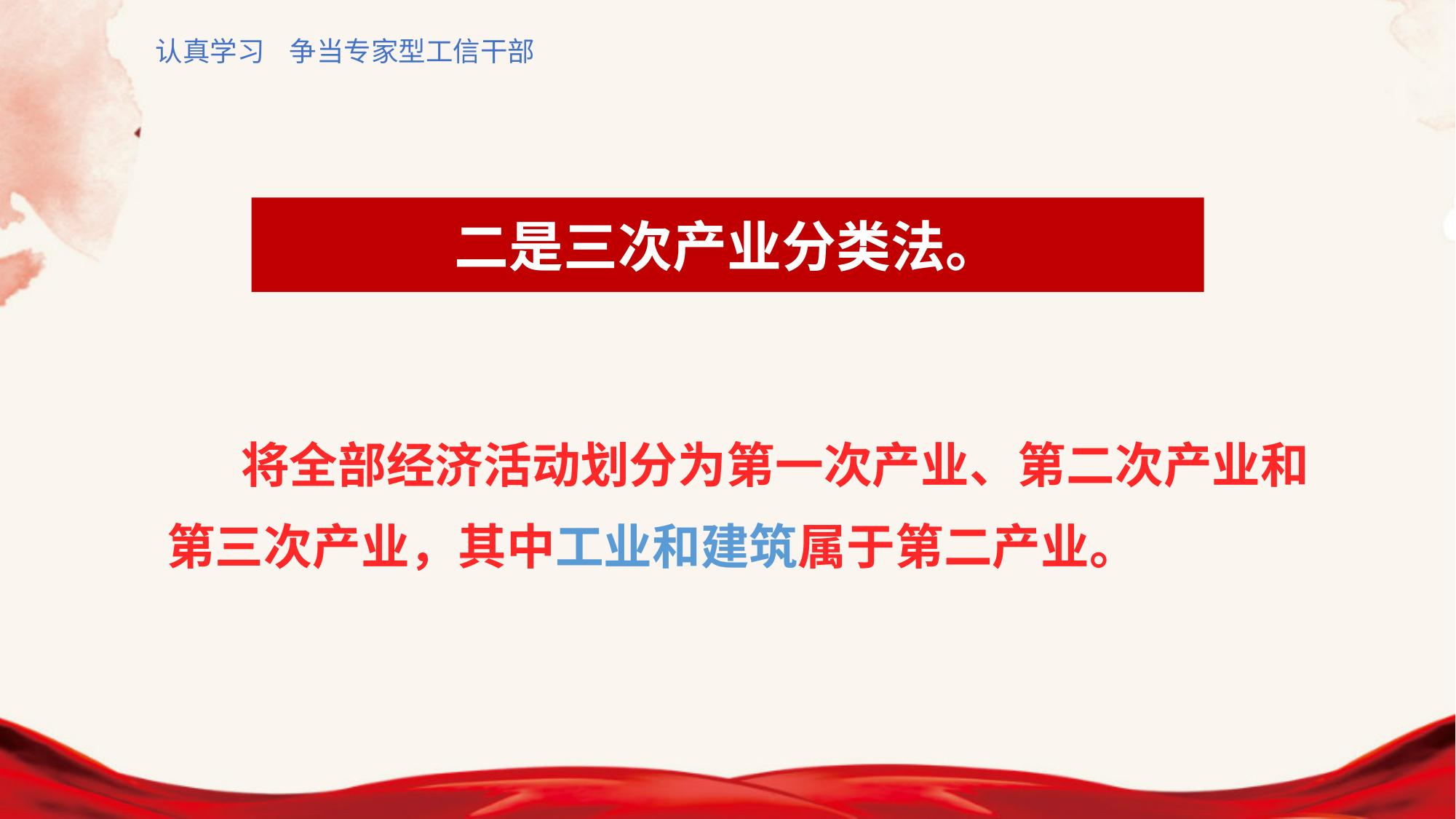

认真学习    争当专家型工信干部
二是三次产业分类法。
        将全部经济活动划分为第一次产业、第二次产业和第三次产业，其中工业和建筑属于第二产业。